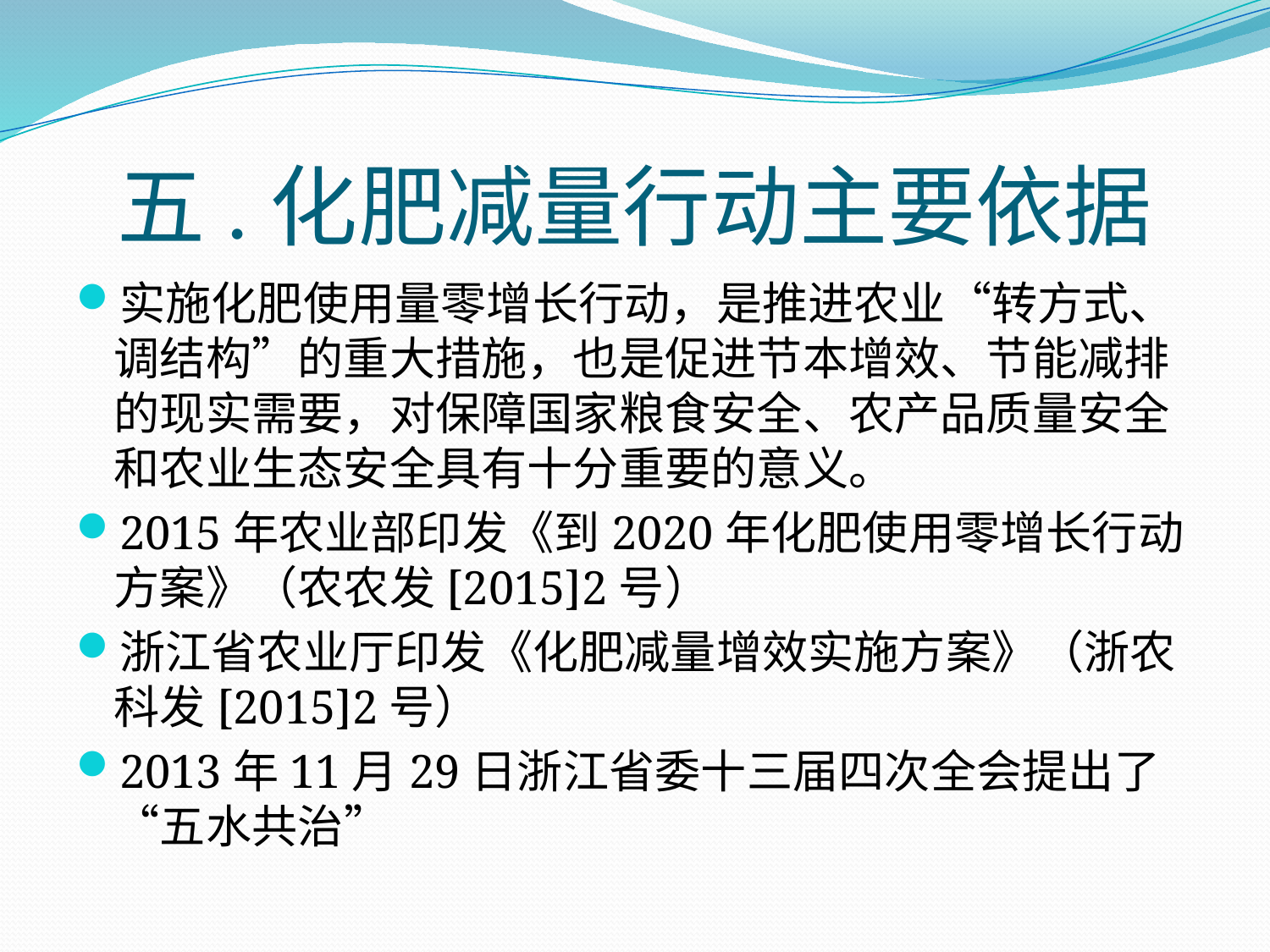

# 五.化肥减量行动主要依据
实施化肥使用量零增长行动，是推进农业“转方式、调结构”的重大措施，也是促进节本增效、节能减排的现实需要，对保障国家粮食安全、农产品质量安全和农业生态安全具有十分重要的意义。
2015年农业部印发《到2020年化肥使用零增长行动方案》（农农发[2015]2号）
浙江省农业厅印发《化肥减量增效实施方案》（浙农科发[2015]2号）
2013年11月29日浙江省委十三届四次全会提出了“五水共治”